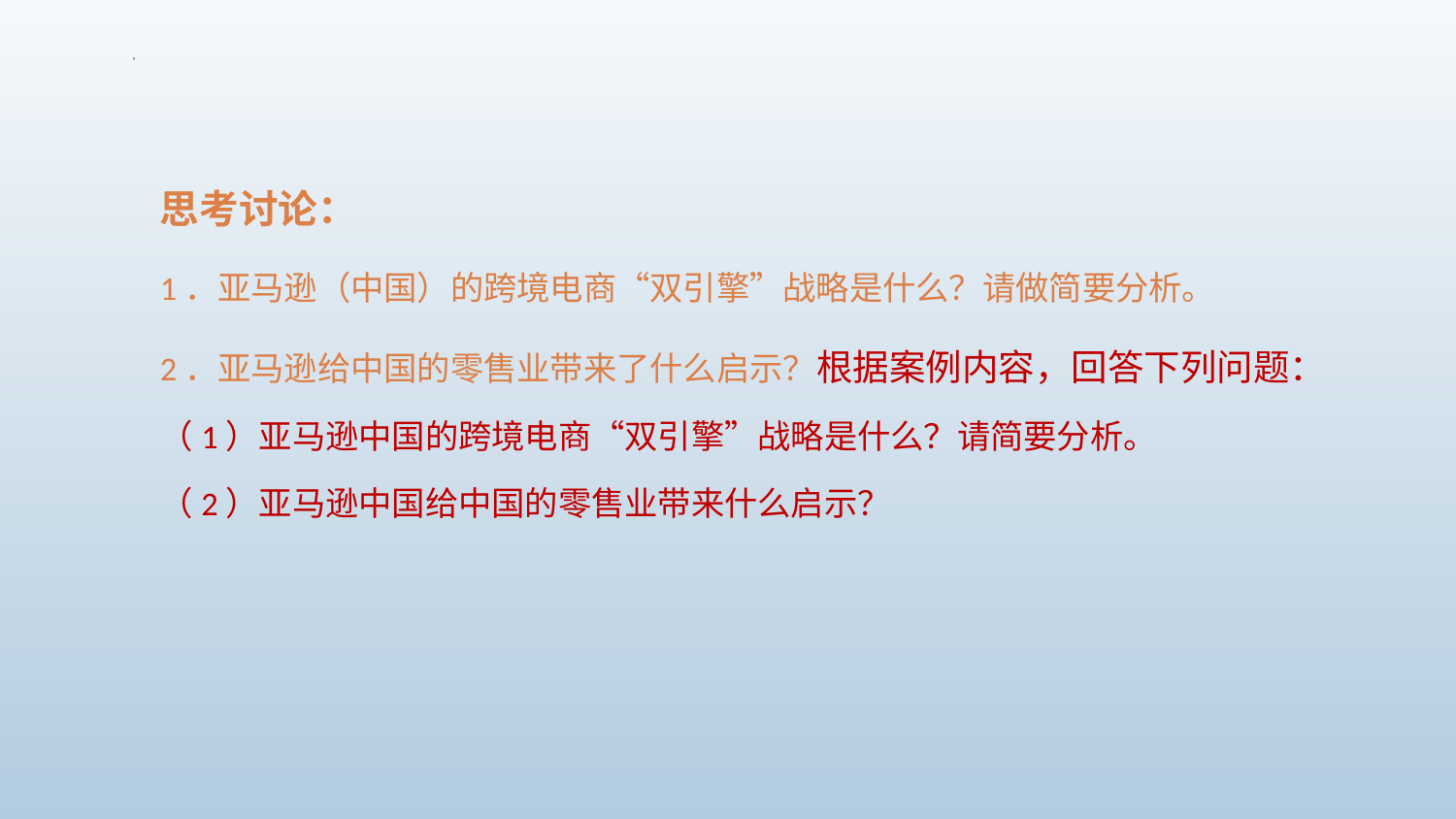

思考讨论：
1．亚马逊（中国）的跨境电商“双引擎”战略是什么？请做简要分析。
2．亚马逊给中国的零售业带来了什么启示？根据案例内容，回答下列问题：
（1）亚马逊中国的跨境电商“双引擎”战略是什么？请简要分析。
（2）亚马逊中国给中国的零售业带来什么启示？